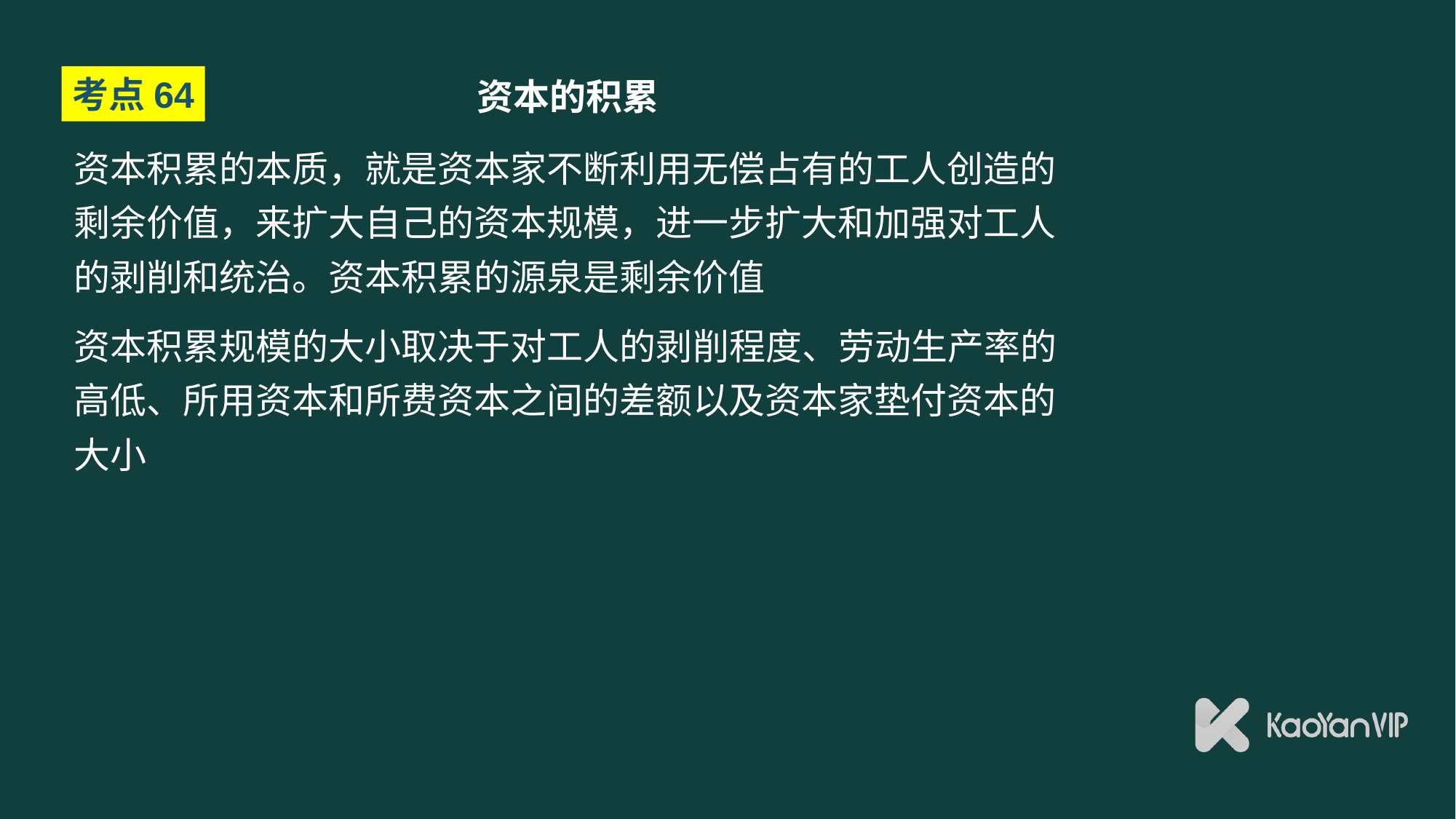

# 资本的积累
考点64
资本积累的本质，就是资本家不断利用无偿占有的工人创造的剩余价值，来扩大自己的资本规模，进一步扩大和加强对工人的剥削和统治。资本积累的源泉是剩余价值
资本积累规模的大小取决于对工人的剥削程度、劳动生产率的高低、所用资本和所费资本之间的差额以及资本家垫付资本的大小